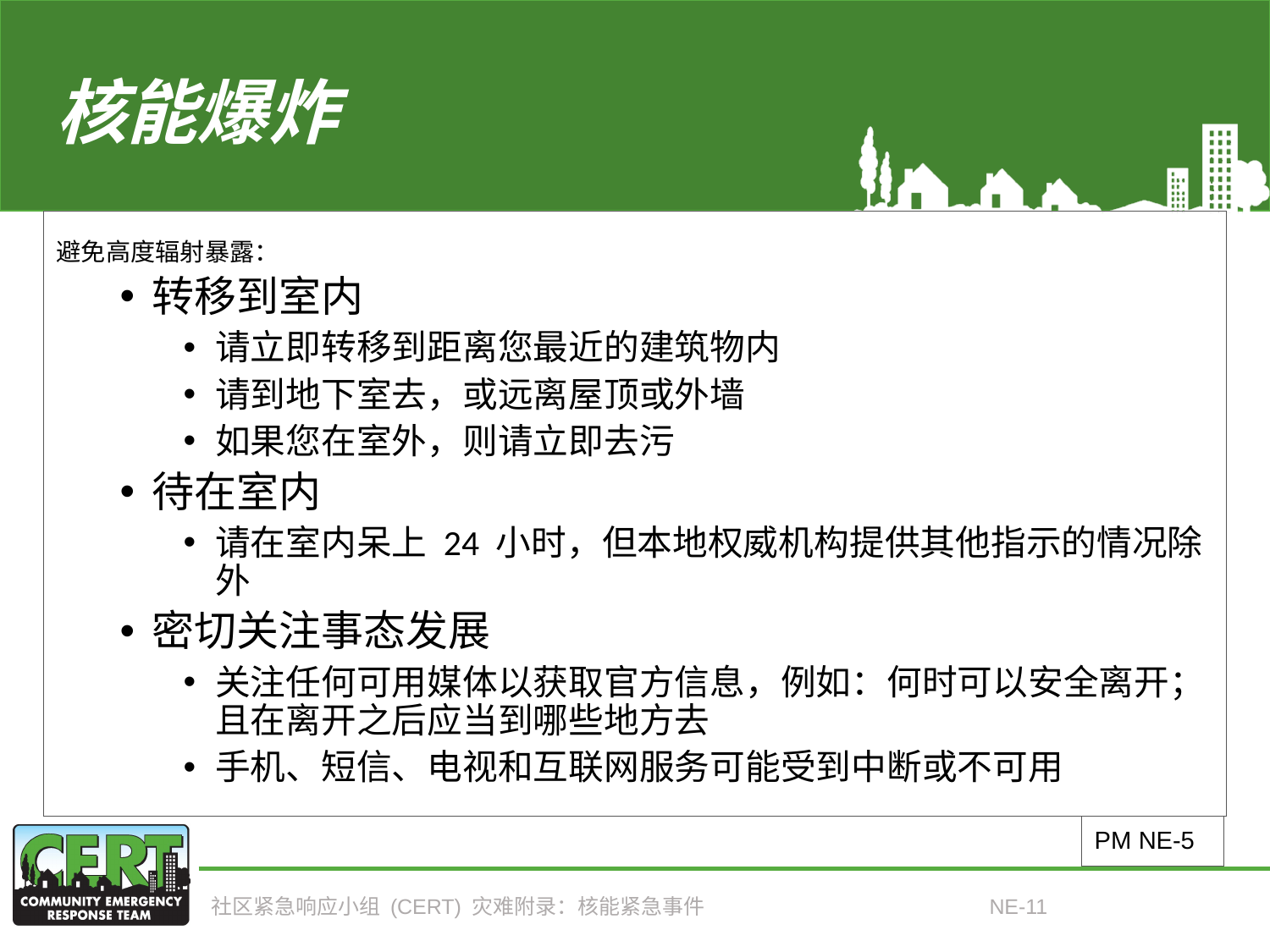

# 核能爆炸
避免高度辐射暴露：
转移到室内
请立即转移到距离您最近的建筑物内
请到地下室去，或远离屋顶或外墙
如果您在室外，则请立即去污
待在室内
请在室内呆上 24 小时，但本地权威机构提供其他指示的情况除外
密切关注事态发展
关注任何可用媒体以获取官方信息，例如：何时可以安全离开；且在离开之后应当到哪些地方去
手机、短信、电视和互联网服务可能受到中断或不可用
PM NE-5
社区紧急响应小组 (CERT) 灾难附录：核能紧急事件
NE-11